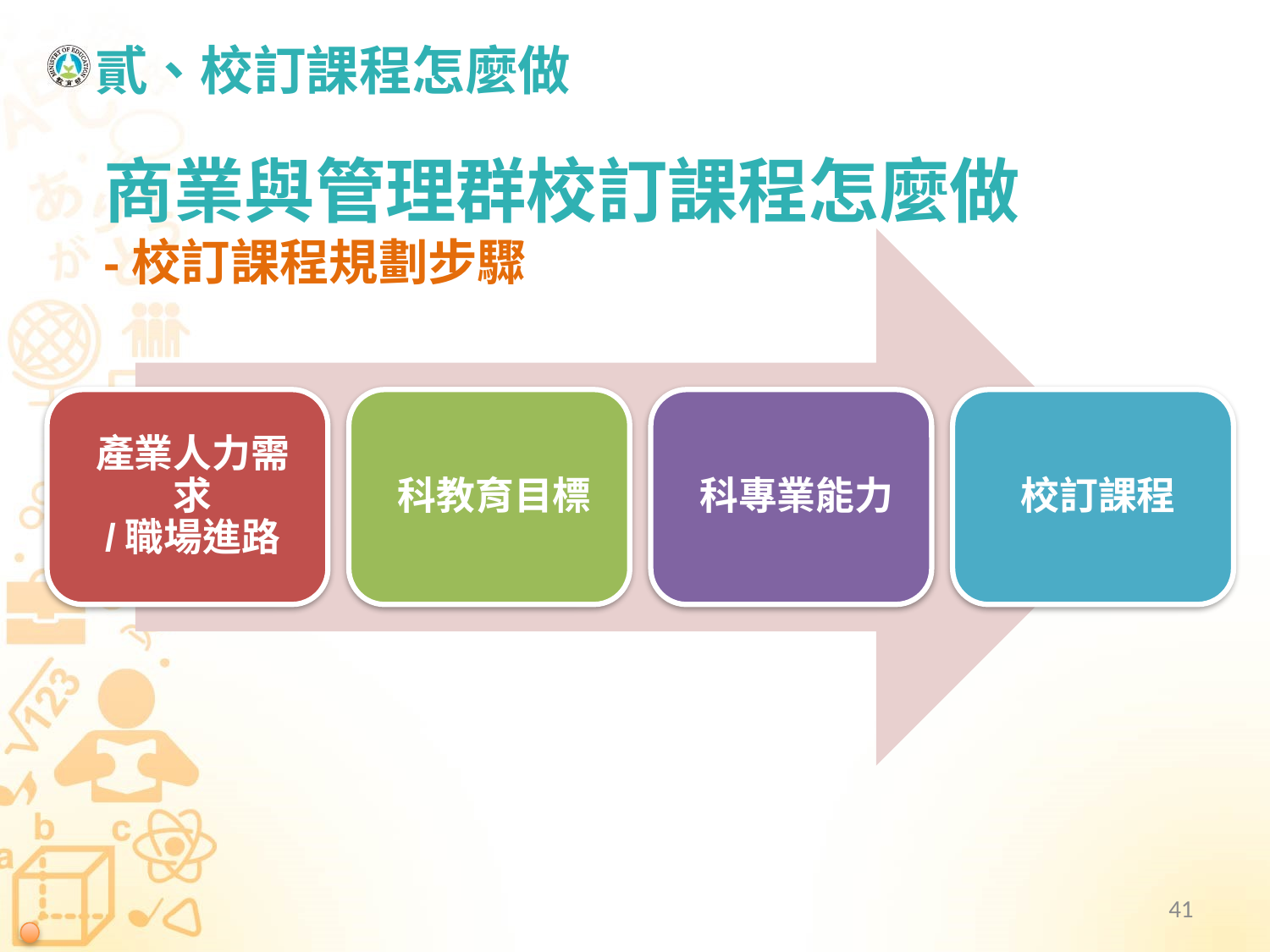

貳、校訂課程怎麼做
# 商業與管理群校訂課程怎麼做 -校訂課程規劃步驟
產業人力需求
/職場進路
科教育目標
科專業能力
校訂課程
41